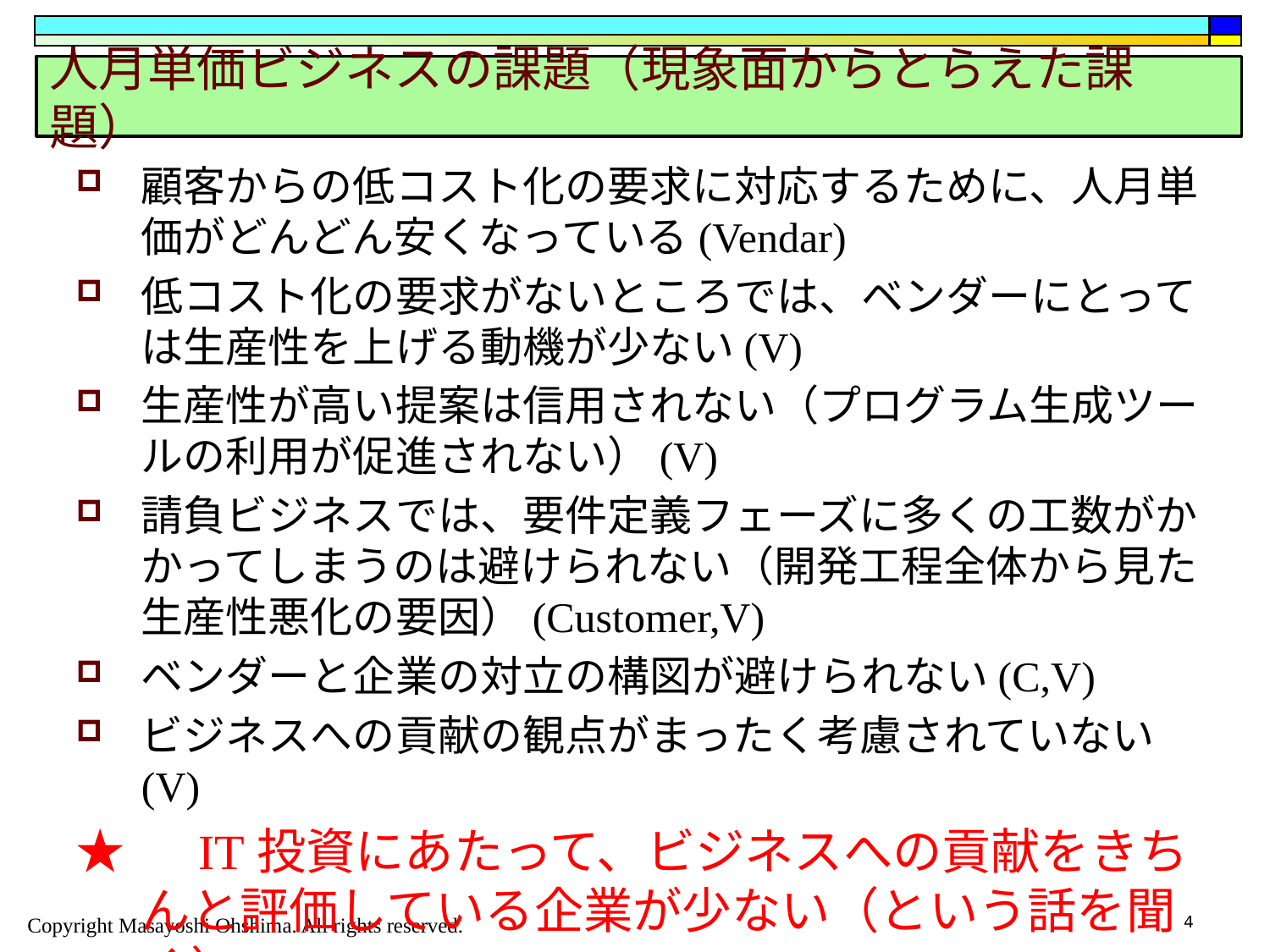

# 人月単価ビジネスの課題（現象面からとらえた課題）
顧客からの低コスト化の要求に対応するために、人月単価がどんどん安くなっている(Vendar)
低コスト化の要求がないところでは、ベンダーにとっては生産性を上げる動機が少ない(V)
生産性が高い提案は信用されない（プログラム生成ツールの利用が促進されない）(V)
請負ビジネスでは、要件定義フェーズに多くの工数がかかってしまうのは避けられない（開発工程全体から見た生産性悪化の要因）(Customer,V)
ベンダーと企業の対立の構図が避けられない(C,V)
ビジネスへの貢献の観点がまったく考慮されていない(V)
★　IT投資にあたって、ビジネスへの貢献をきちんと評価している企業が少ない（という話を聞く）

4